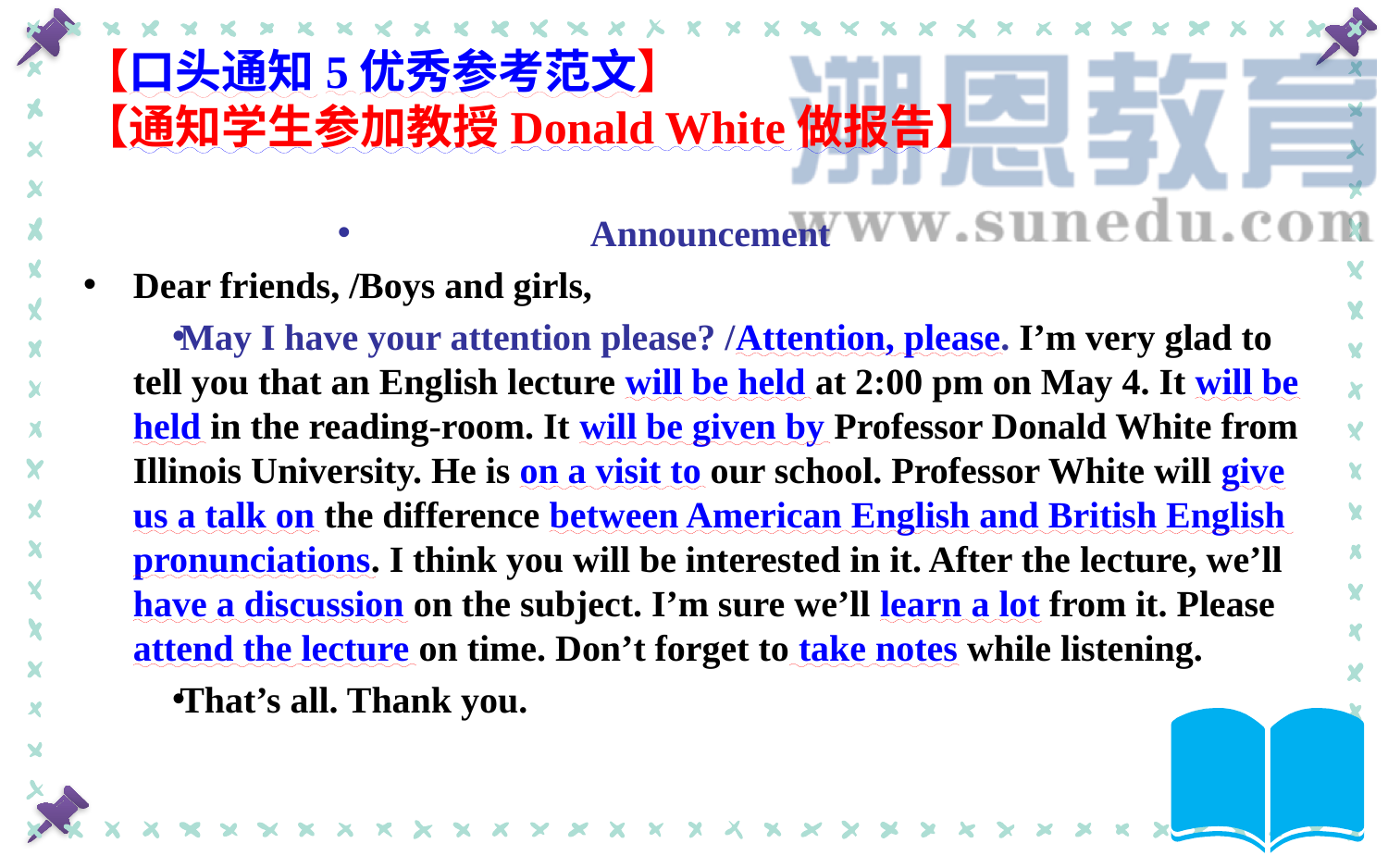

# 【口头通知5优秀参考范文】 【通知学生参加教授Donald White做报告】
Announcement
Dear friends, /Boys and girls,
May I have your attention please? /Attention, please. I’m very glad to tell you that an English lecture will be held at 2:00 pm on May 4. It will be held in the reading-room. It will be given by Professor Donald White from Illinois University. He is on a visit to our school. Professor White will give us a talk on the difference between American English and British English pronunciations. I think you will be interested in it. After the lecture, we’ll have a discussion on the subject. I’m sure we’ll learn a lot from it. Please attend the lecture on time. Don’t forget to take notes while listening.
That’s all. Thank you.